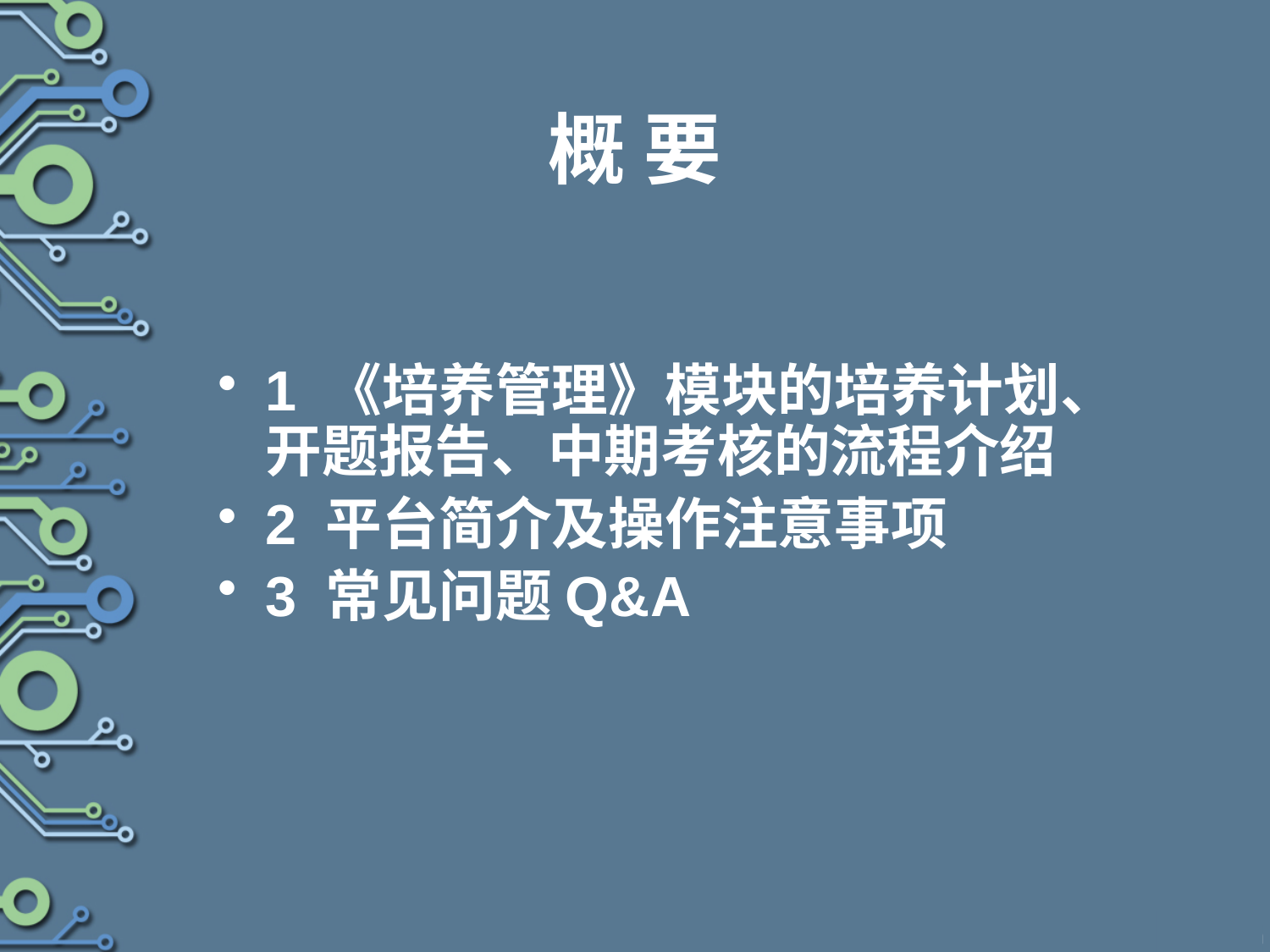

# 概 要
1 《培养管理》模块的培养计划、开题报告、中期考核的流程介绍
2 平台简介及操作注意事项
3 常见问题Q&A